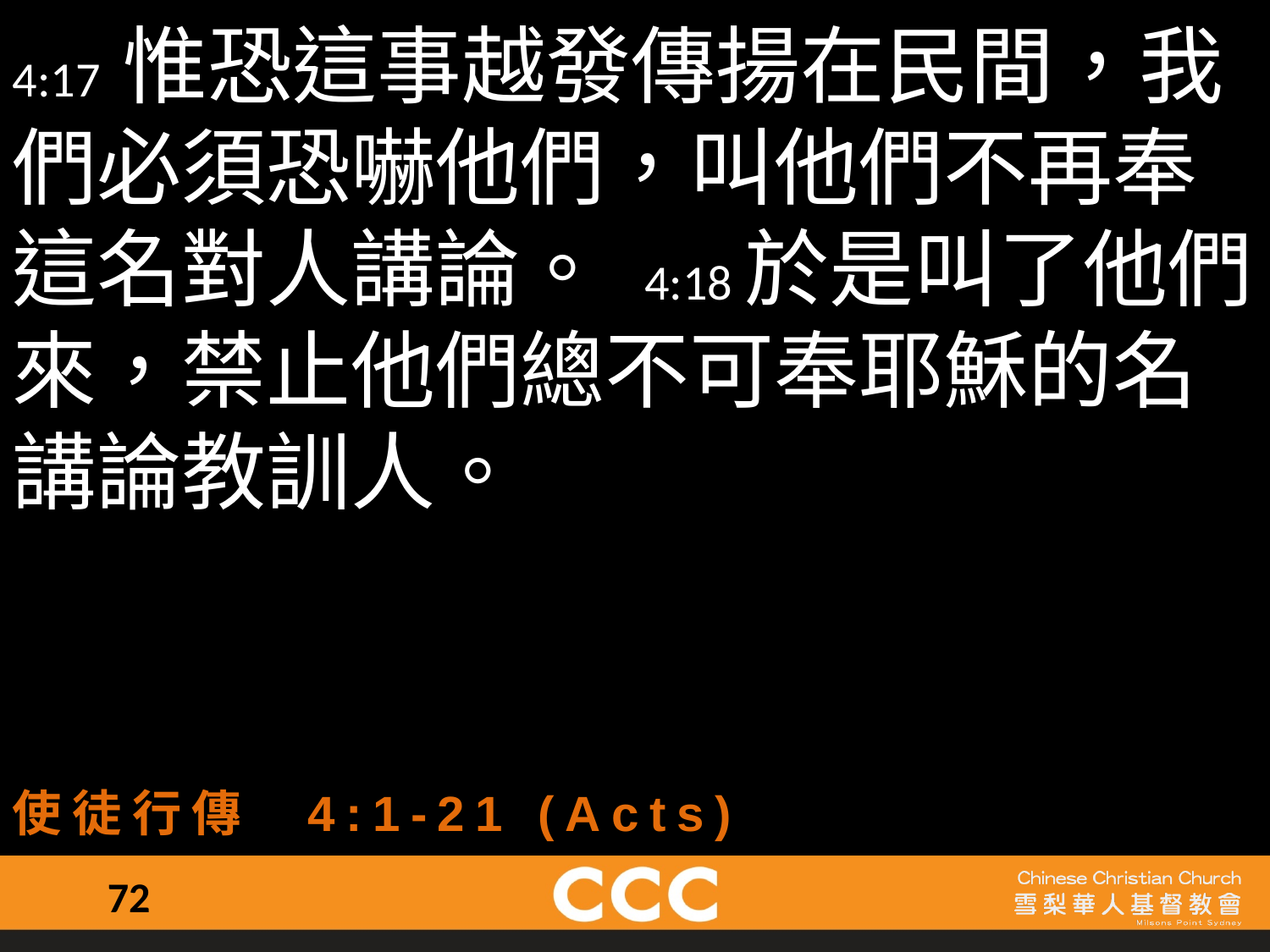

4:17 惟恐這事越發傳揚在民間，我們必須恐嚇他們，叫他們不再奉這名對人講論。 4:18於是叫了他們來，禁止他們總不可奉耶穌的名講論教訓人。
使徒行傳  4:1-21 (Acts)
72